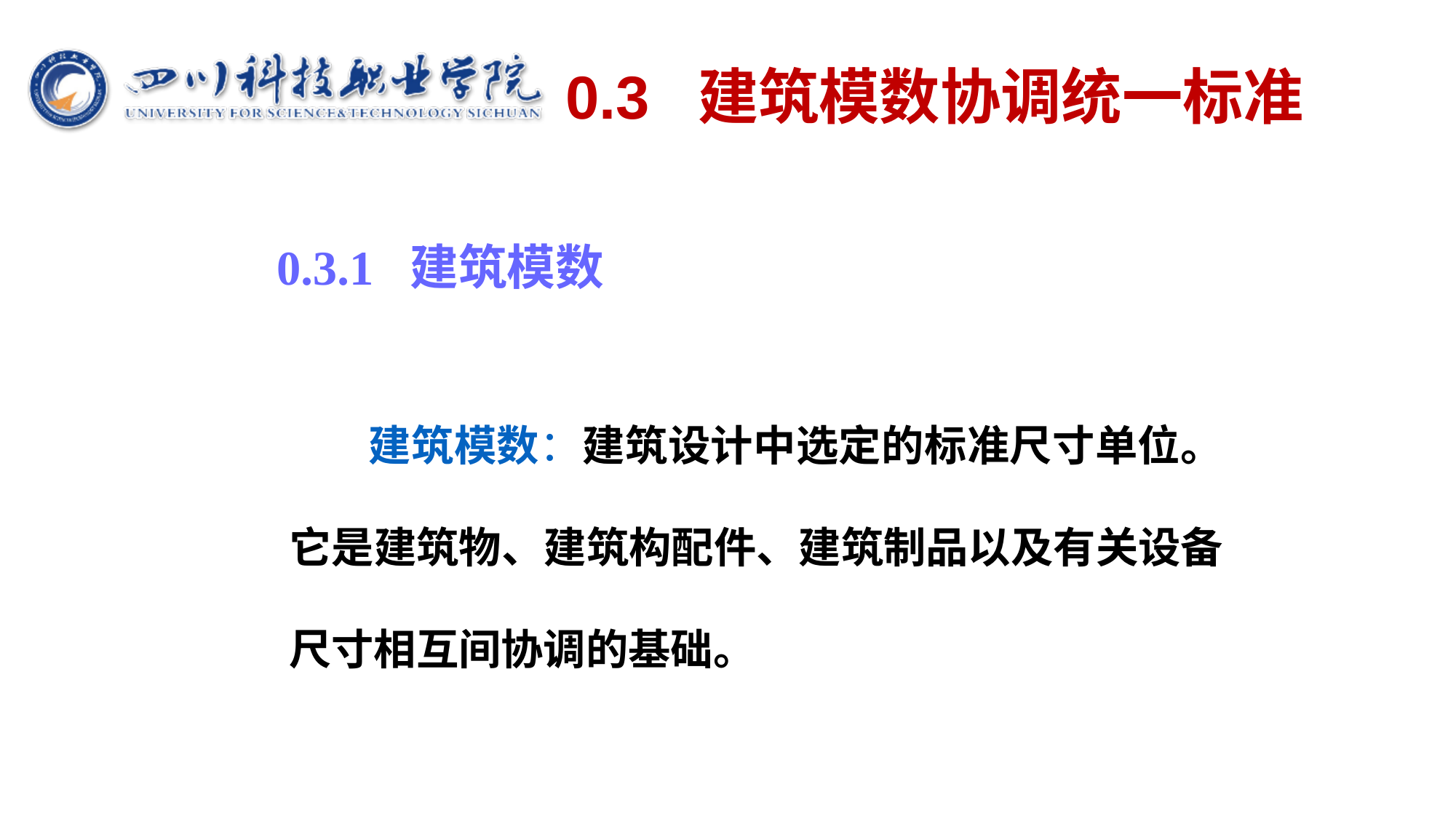

# 0.3  建筑模数协调统一标准
0.3.1  建筑模数
       建筑模数：建筑设计中选定的标准尺寸单位。它是建筑物、建筑构配件、建筑制品以及有关设备尺寸相互间协调的基础。